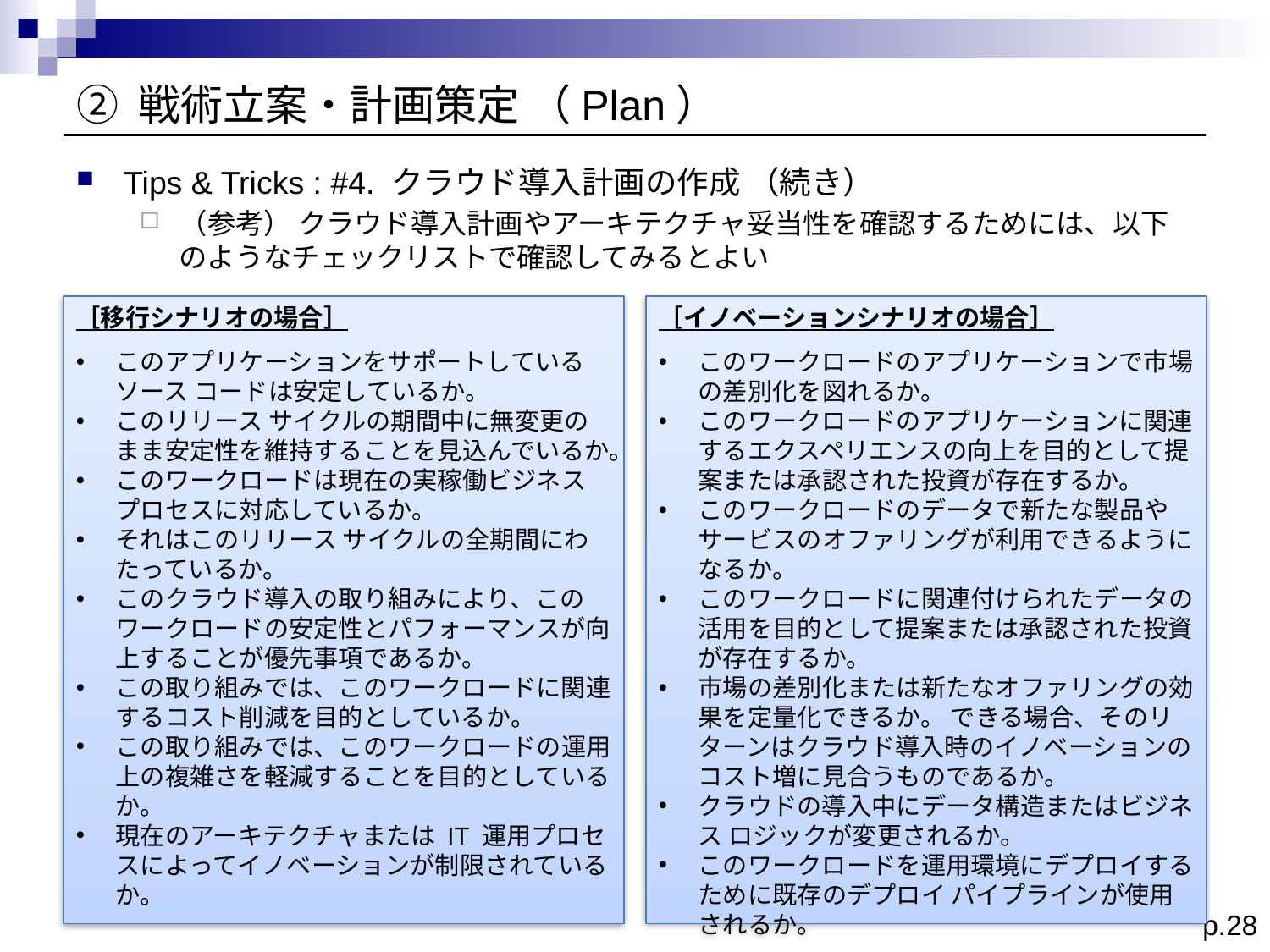

# ② 戦術立案・計画策定 （Plan）
Tips & Tricks : #4. クラウド導入計画の作成 （続き）
（参考） クラウド導入計画やアーキテクチャ妥当性を確認するためには、以下のようなチェックリストで確認してみるとよい
［移行シナリオの場合］

このアプリケーションをサポートしているソース コードは安定しているか。
このリリース サイクルの期間中に無変更のまま安定性を維持することを見込んでいるか。
このワークロードは現在の実稼働ビジネス プロセスに対応しているか。
それはこのリリース サイクルの全期間にわたっているか。
このクラウド導入の取り組みにより、このワークロードの安定性とパフォーマンスが向上することが優先事項であるか。
この取り組みでは、このワークロードに関連するコスト削減を目的としているか。
この取り組みでは、このワークロードの運用上の複雑さを軽減することを目的としているか。
現在のアーキテクチャまたは IT 運用プロセスによってイノベーションが制限されているか。
［イノベーションシナリオの場合］

このワークロードのアプリケーションで市場の差別化を図れるか。
このワークロードのアプリケーションに関連するエクスペリエンスの向上を目的として提案または承認された投資が存在するか。
このワークロードのデータで新たな製品やサービスのオファリングが利用できるようになるか。
このワークロードに関連付けられたデータの活用を目的として提案または承認された投資が存在するか。
市場の差別化または新たなオファリングの効果を定量化できるか。 できる場合、そのリターンはクラウド導入時のイノベーションのコスト増に見合うものであるか。
クラウドの導入中にデータ構造またはビジネス ロジックが変更されるか。
このワークロードを運用環境にデプロイするために既存のデプロイ パイプラインが使用されるか。